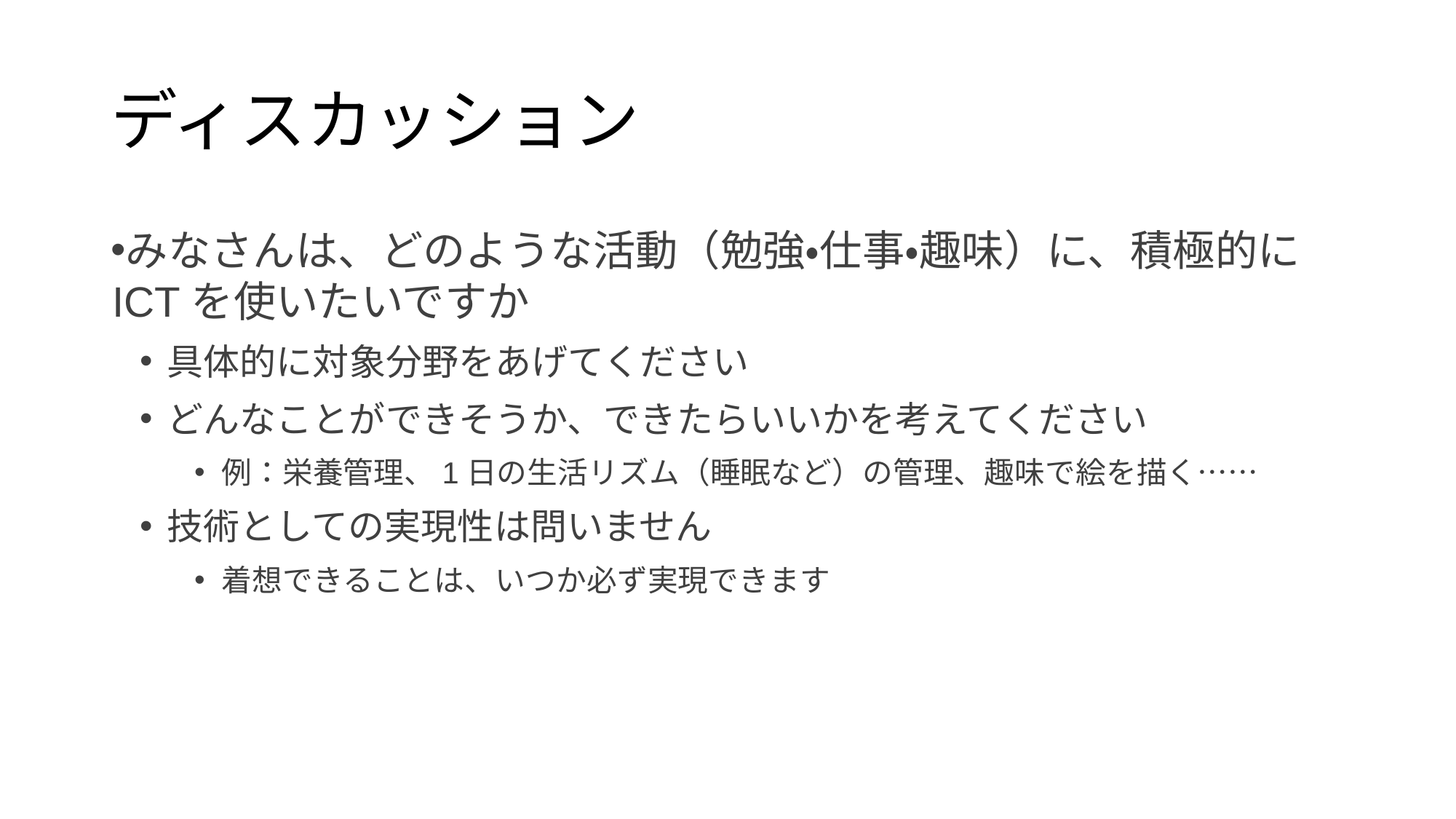

# ディスカッション
みなさんは、どのような活動（勉強・仕事・趣味）に、積極的にICTを使いたいですか
具体的に対象分野をあげてください
どんなことができそうか、できたらいいかを考えてください
例：栄養管理、1日の生活リズム（睡眠など）の管理、趣味で絵を描く……
技術としての実現性は問いません
着想できることは、いつか必ず実現できます